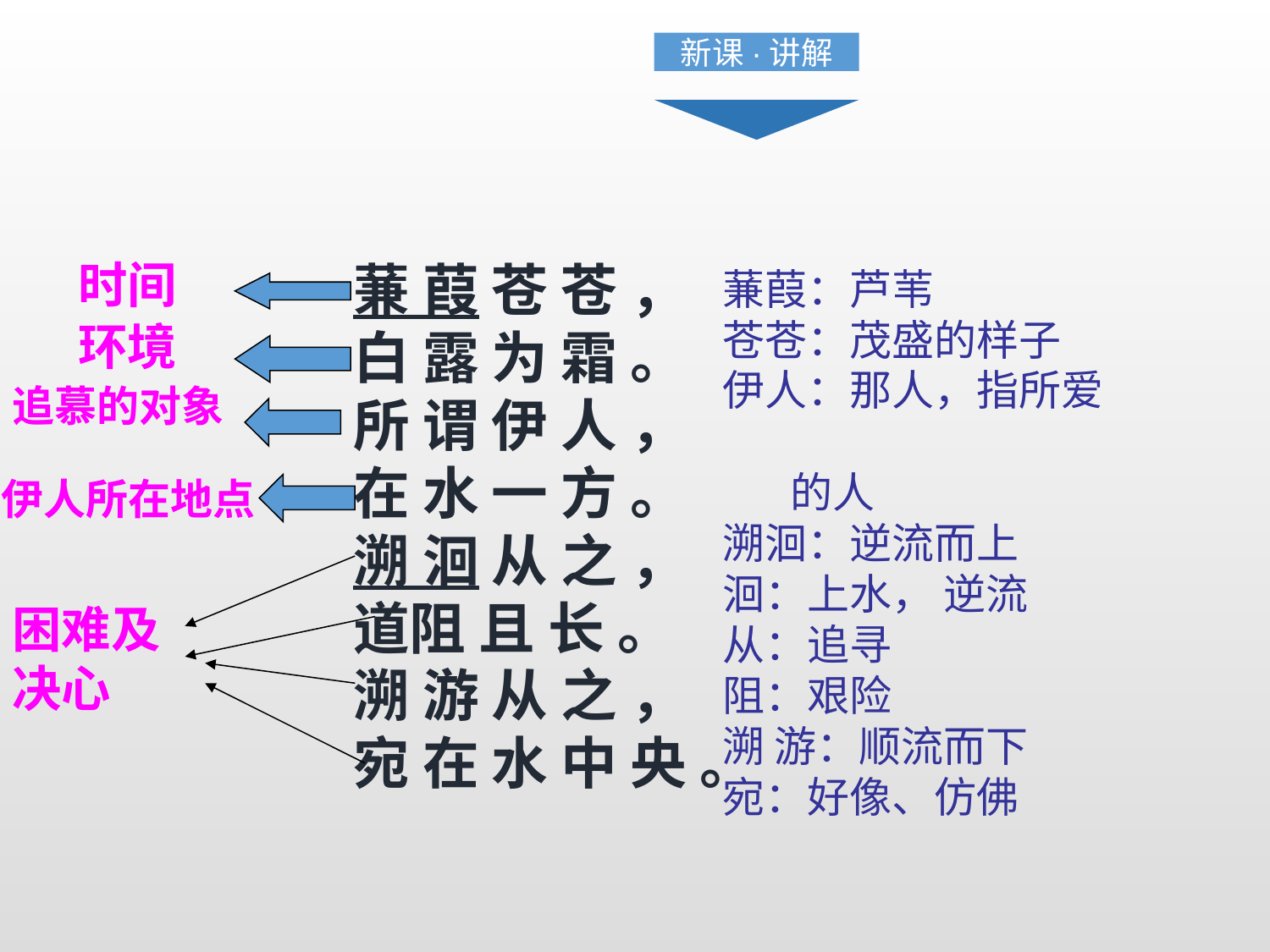

新课·讲解

时间
蒹 葭 苍 苍 ，
白 露 为 霜 。
所 谓 伊 人 ，
在 水 一 方 。
溯 洄 从 之 ，
道阻 且 长 。
溯 游 从 之 ，
宛 在 水 中 央 。
蒹葭：芦苇
苍苍：茂盛的样子
伊人：那人，指所爱
      的人
溯洄：逆流而上
洄：上水， 逆流
从：追寻
阻：艰险
溯 游：顺流而下
宛：好像、仿佛

环境

追慕的对象

伊人所在地点

困难及决心